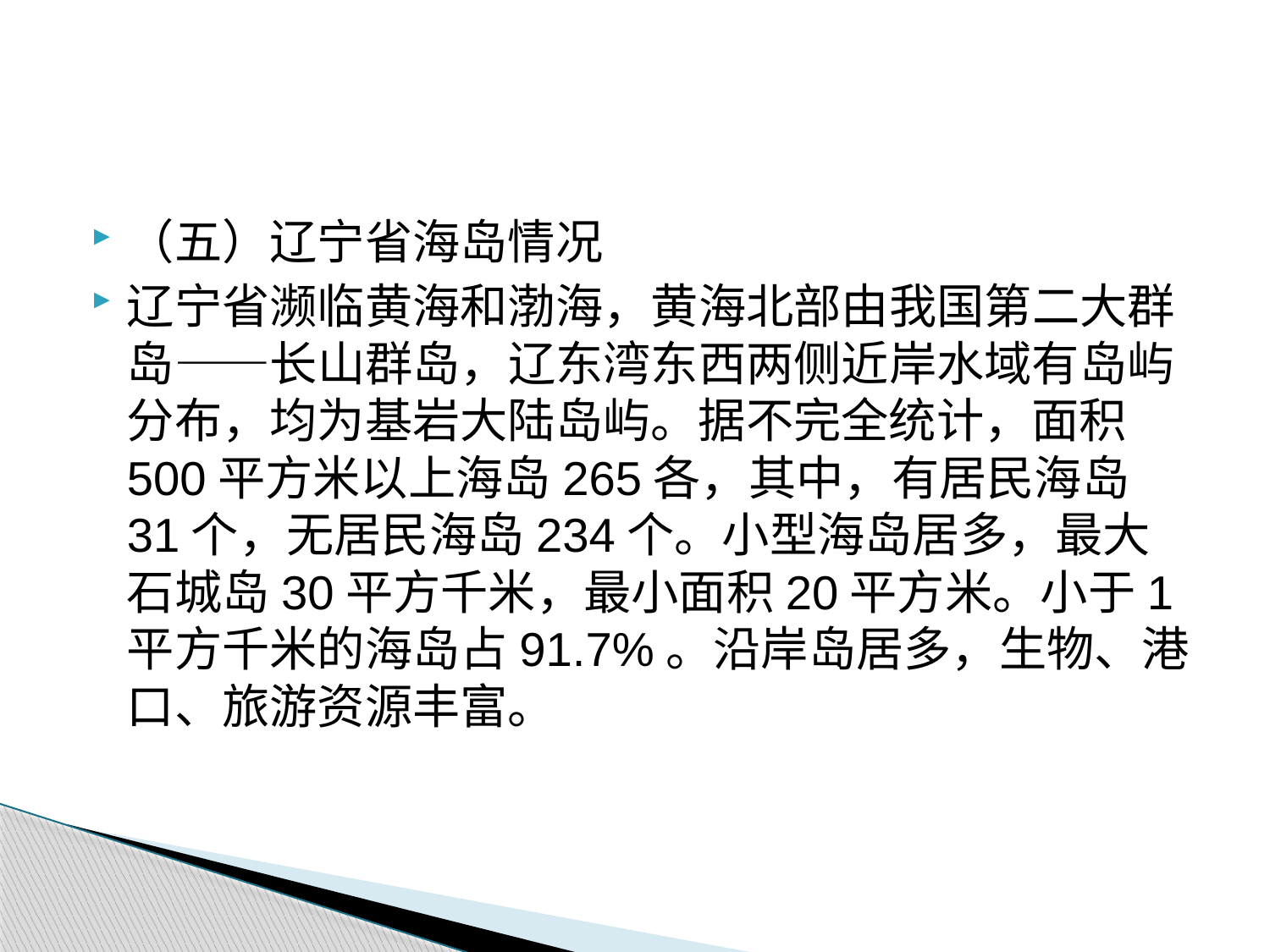

#
（五）辽宁省海岛情况
辽宁省濒临黄海和渤海，黄海北部由我国第二大群岛——长山群岛，辽东湾东西两侧近岸水域有岛屿分布，均为基岩大陆岛屿。据不完全统计，面积500平方米以上海岛265各，其中，有居民海岛31个，无居民海岛234个。小型海岛居多，最大石城岛30平方千米，最小面积20平方米。小于1平方千米的海岛占91.7%。沿岸岛居多，生物、港口、旅游资源丰富。